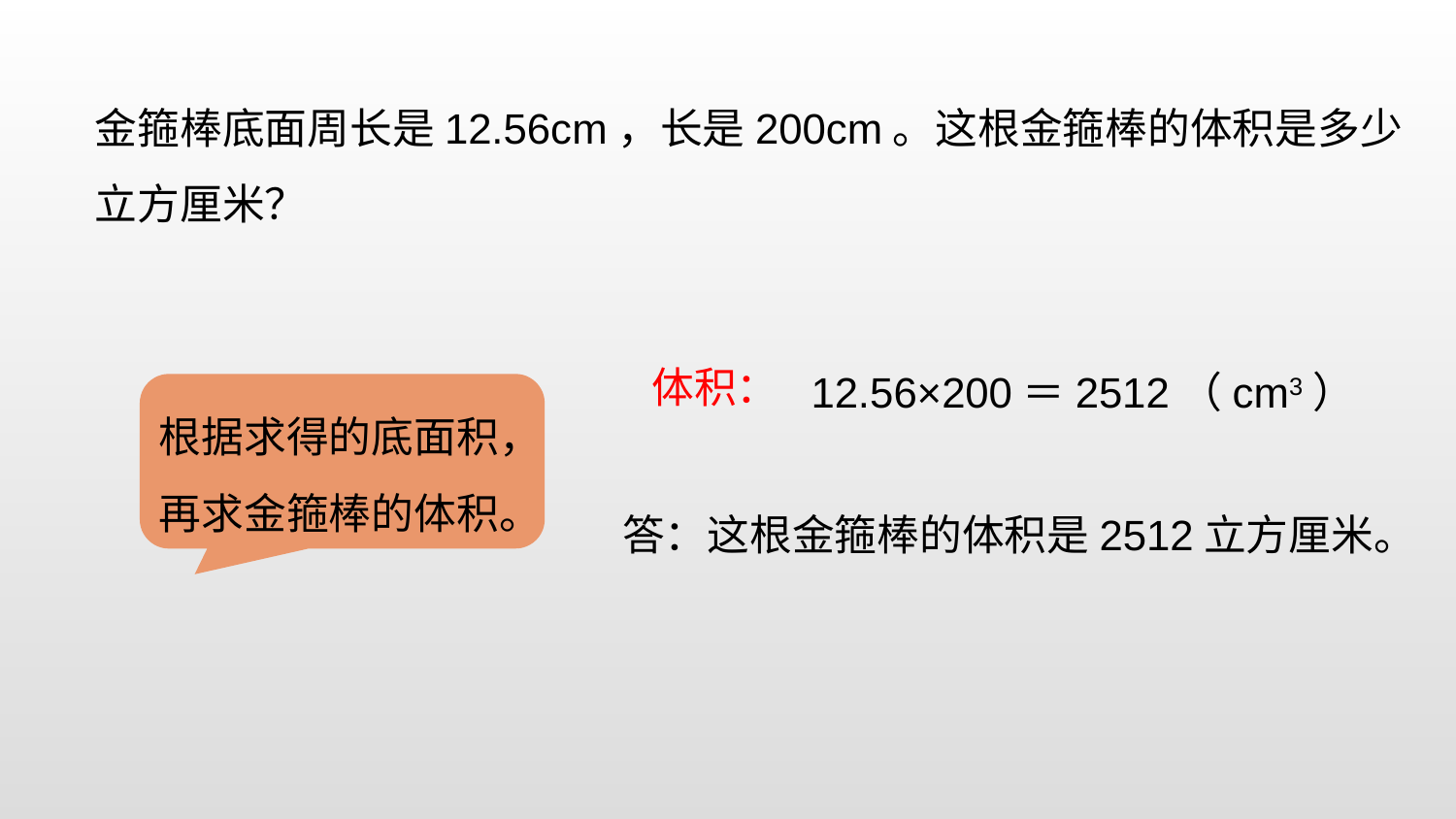

金箍棒底面周长是12.56cm，长是200cm。这根金箍棒的体积是多少立方厘米？
体积：
12.56×200＝2512（cm3）
根据求得的底面积，再求金箍棒的体积。
答：这根金箍棒的体积是2512立方厘米。